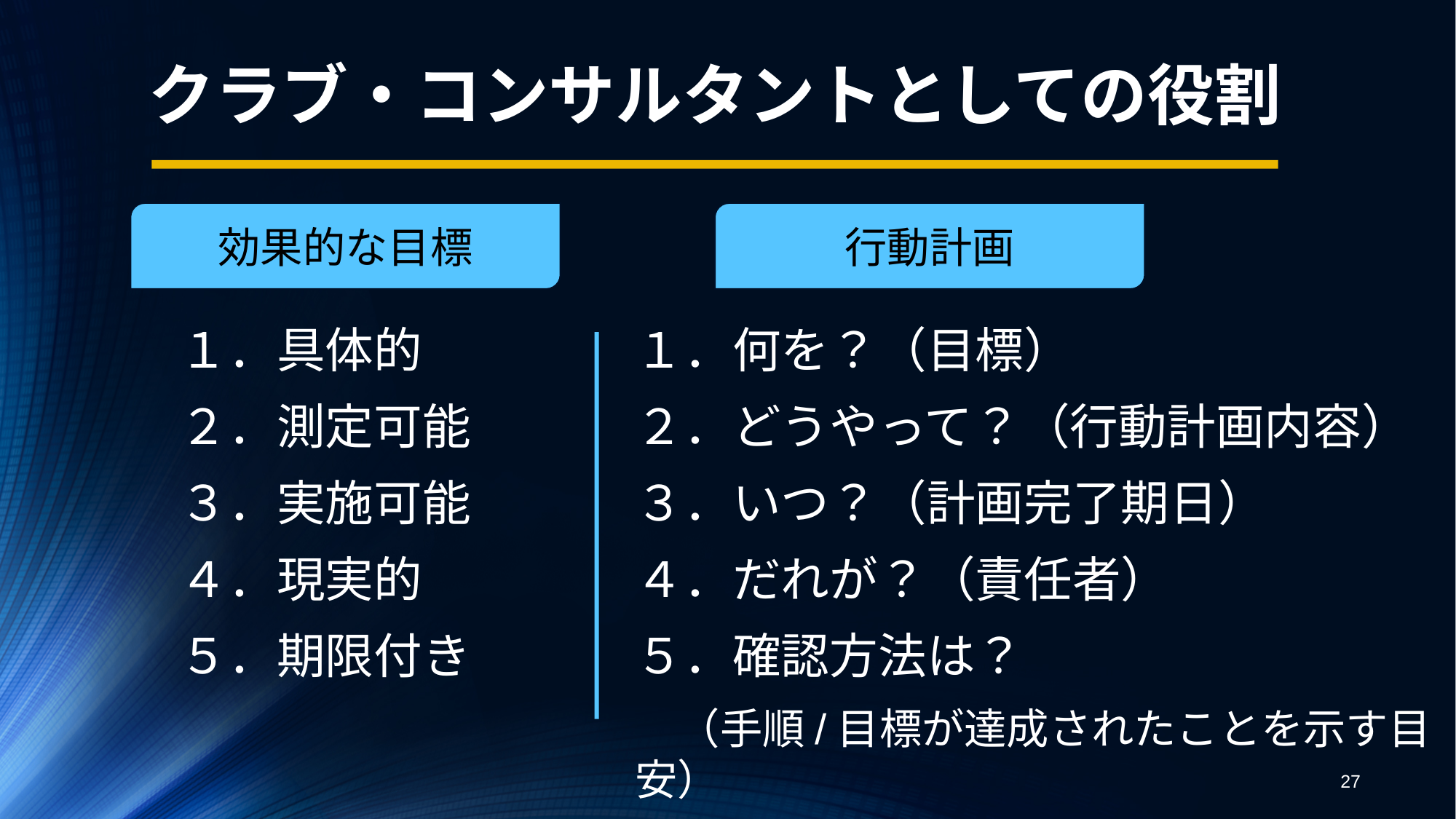

クラブ・コンサルタントとしての役割

効果的な目標
行動計画
１．具体的
２．測定可能
３．実施可能
４．現実的
５．期限付き
１．何を？（目標）
２．どうやって？（行動計画内容）
３．いつ？（計画完了期日）
４．だれが？（責任者）
５．確認方法は？
　（手順/目標が達成されたことを示す目安）

27